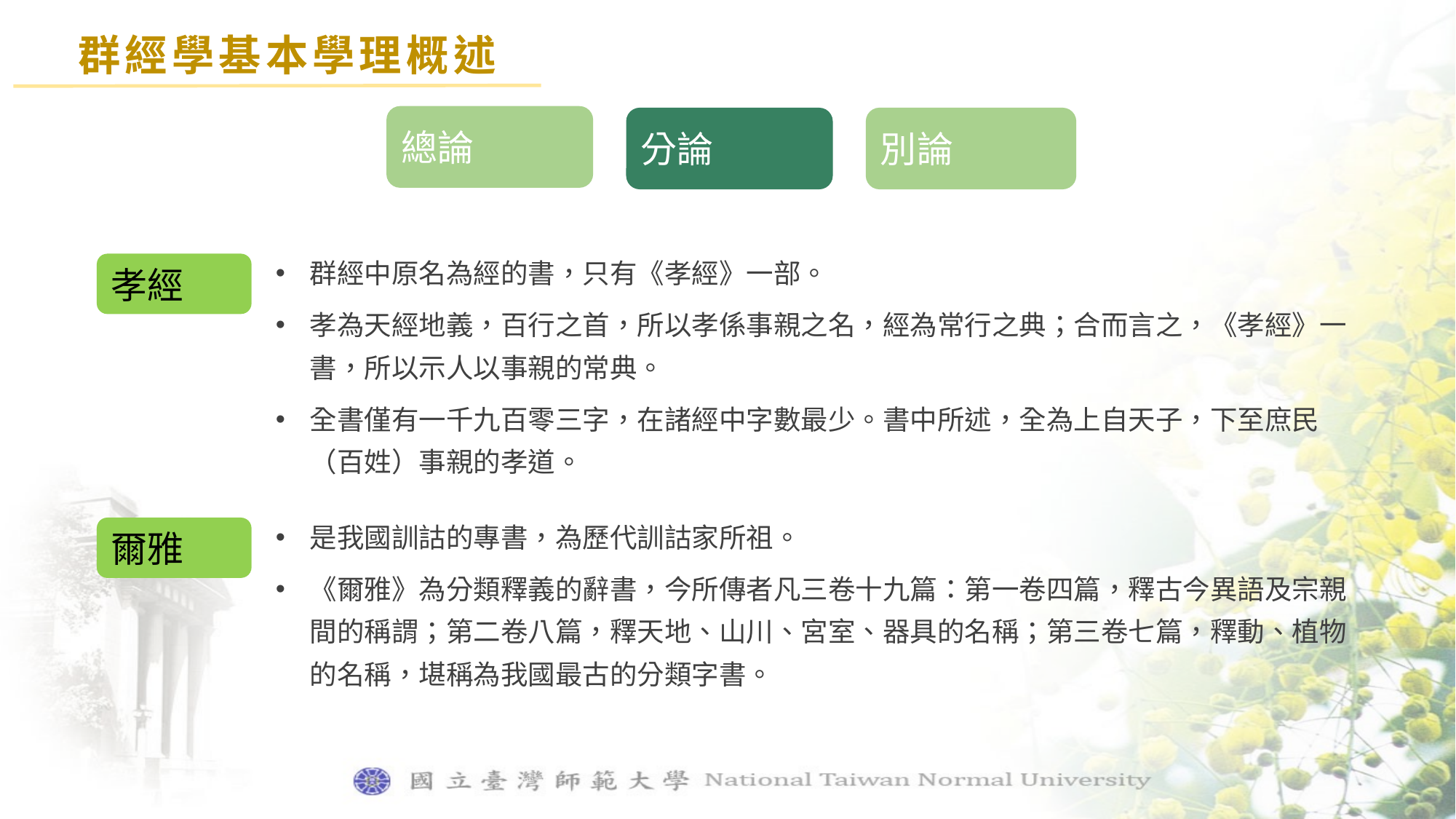

群經學基本學理概述
總論
分論
別論
群經中原名為經的書，只有《孝經》一部。
孝為天經地義，百行之首，所以孝係事親之名，經為常行之典；合而言之，《孝經》一書，所以示人以事親的常典。
全書僅有一千九百零三字，在諸經中字數最少。書中所述，全為上自天子，下至庶民（百姓）事親的孝道。
孝經
是我國訓詁的專書，為歷代訓詁家所祖。
《爾雅》為分類釋義的辭書，今所傳者凡三卷十九篇：第一卷四篇，釋古今異語及宗親間的稱謂；第二卷八篇，釋天地、山川、宮室、器具的名稱；第三卷七篇，釋動、植物的名稱，堪稱為我國最古的分類字書。
爾雅